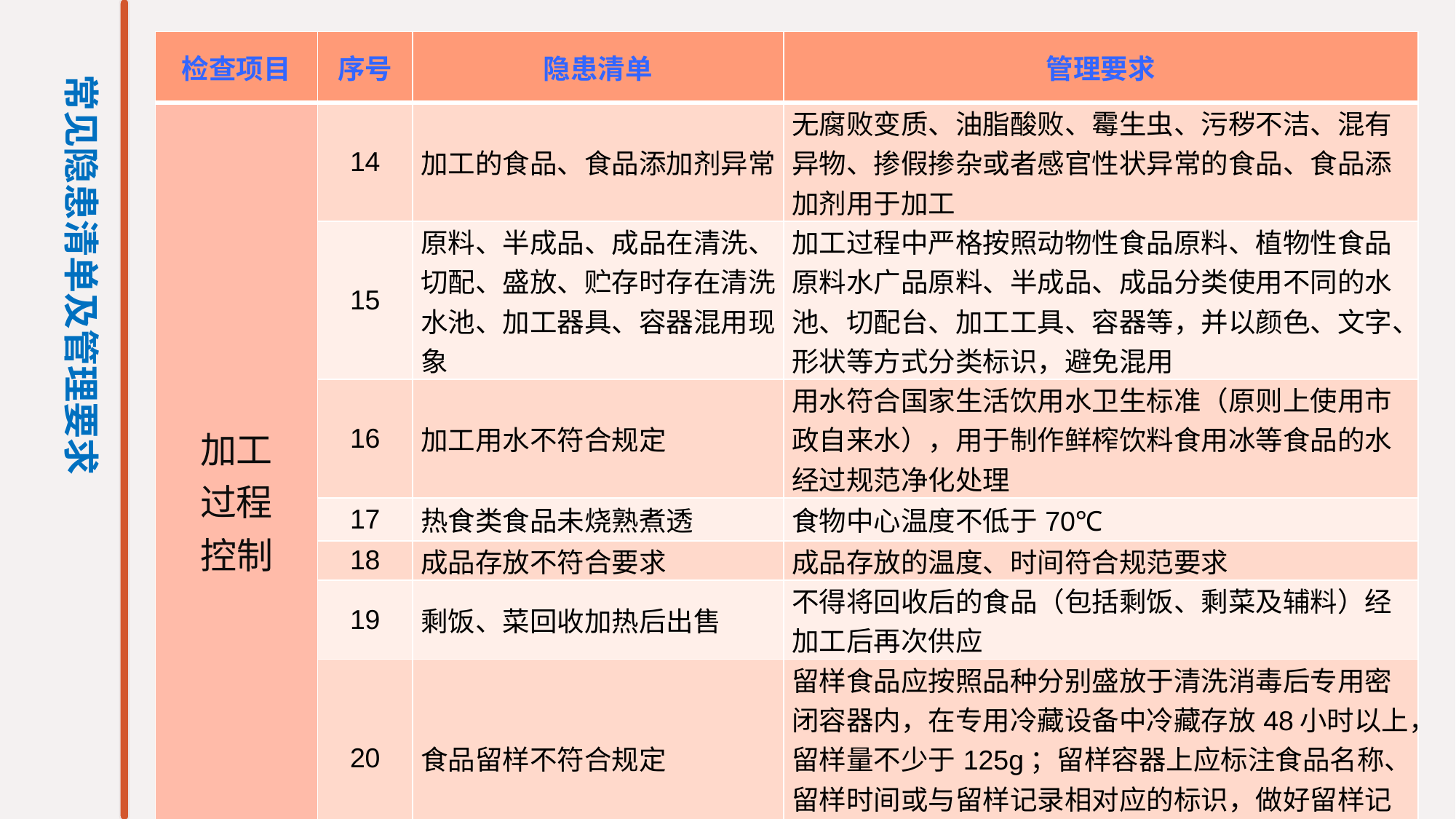

| 检查项目 | 序号 | 隐患清单 | 管理要求 |
| --- | --- | --- | --- |
| 加工 过程 控制 | 14 | 加工的食品、食品添加剂异常 | 无腐败变质、油脂酸败、霉生虫、污秽不洁、混有异物、掺假掺杂或者感官性状异常的食品、食品添加剂用于加工 |
|  | 15 | 原料、半成品、成品在清洗、切配、盛放、贮存时存在清洗水池、加工器具、容器混用现象 | 加工过程中严格按照动物性食品原料、植物性食品原料水广品原料、半成品、成品分类使用不同的水池、切配台、加工工具、容器等，并以颜色、文字、形状等方式分类标识，避免混用 |
|  | 16 | 加工用水不符合规定 | 用水符合国家生活饮用水卫生标准（原则上使用市政自来水），用于制作鲜榨饮料食用冰等食品的水经过规范净化处理 |
|  | 17 | 热食类食品未烧熟煮透 | 食物中心温度不低于70℃ |
|  | 18 | 成品存放不符合要求 | 成品存放的温度、时间符合规范要求 |
|  | 19 | 剩饭、菜回收加热后出售 | 不得将回收后的食品（包括剩饭、剩菜及辅料）经加工后再次供应 |
|  | 20 | 食品留样不符合规定 | 留样食品应按照品种分别盛放于清洗消毒后专用密闭容器内，在专用冷藏设备中冷藏存放48小时以上，留样量不少于125g；留样容器上应标注食品名称、留样时间或与留样记录相对应的标识，做好留样记录 |
常见隐患清单及管理要求